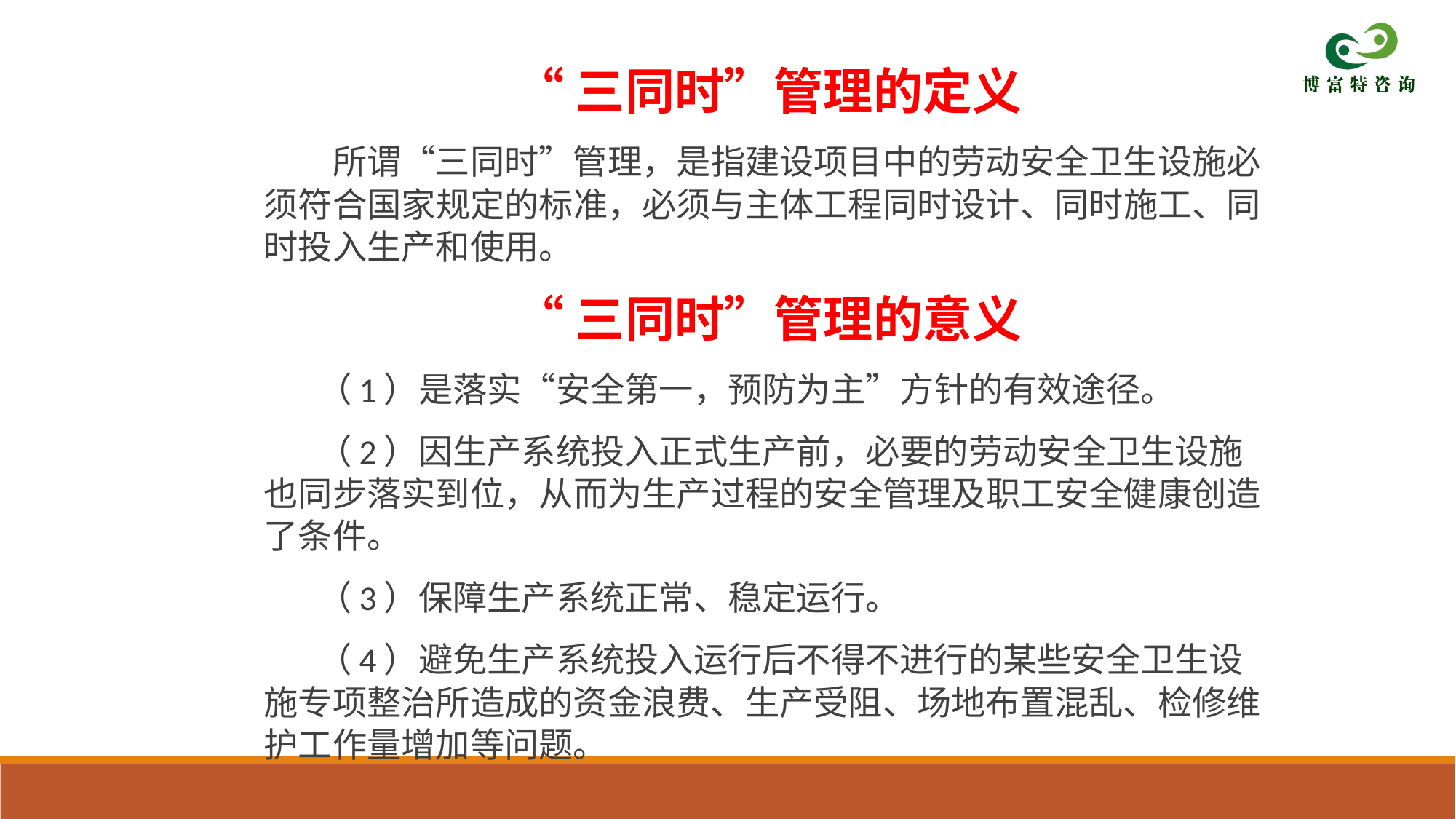

“三同时”管理的定义
        所谓“三同时”管理，是指建设项目中的劳动安全卫生设施必须符合国家规定的标准，必须与主体工程同时设计、同时施工、同时投入生产和使用。
“三同时”管理的意义
      （1）是落实“安全第一，预防为主”方针的有效途径。
      （2）因生产系统投入正式生产前，必要的劳动安全卫生设施也同步落实到位，从而为生产过程的安全管理及职工安全健康创造了条件。
      （3）保障生产系统正常、稳定运行。
      （4）避免生产系统投入运行后不得不进行的某些安全卫生设施专项整治所造成的资金浪费、生产受阻、场地布置混乱、检修维护工作量增加等问题。